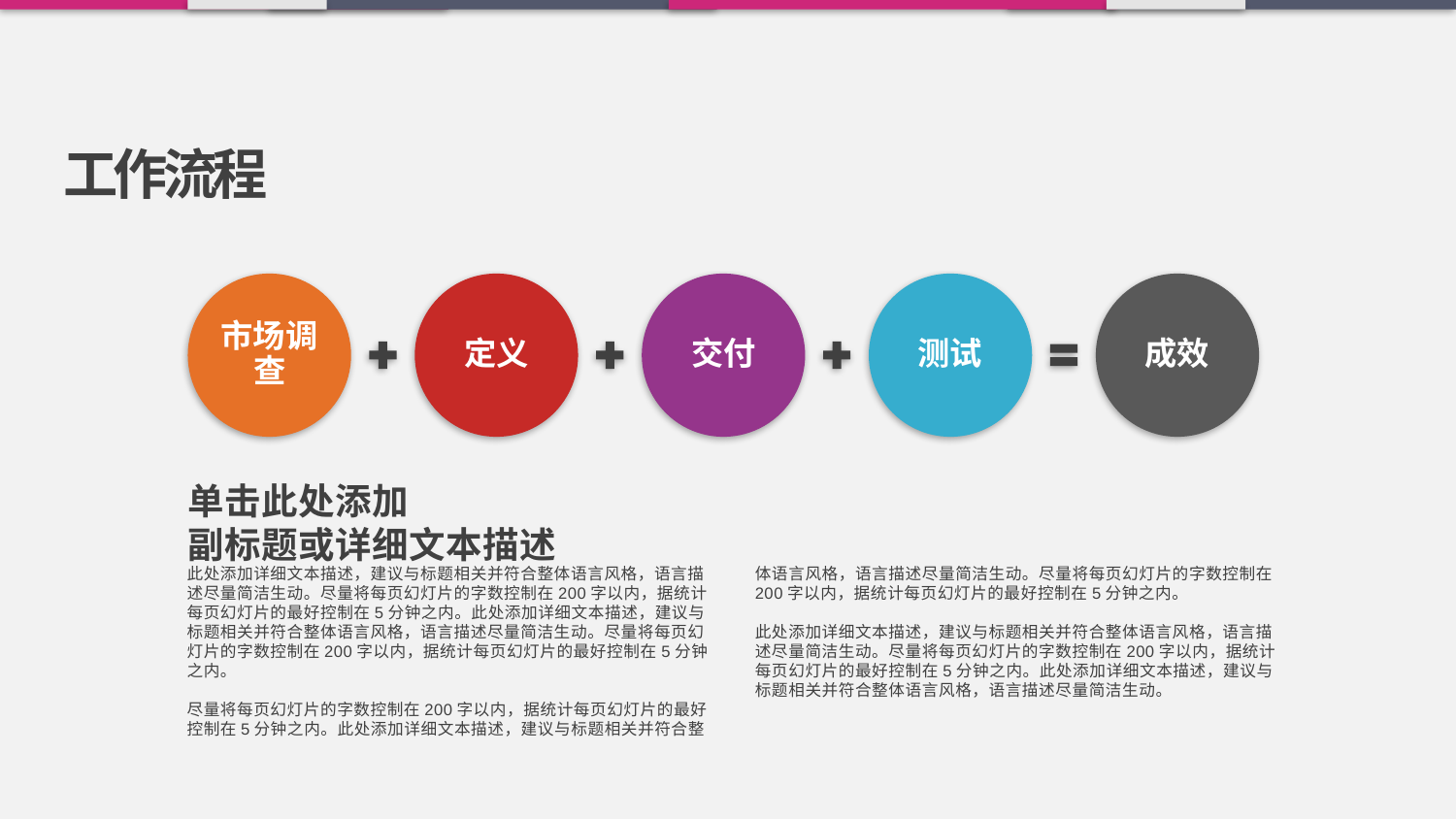

工作流程
市场调查

定义

交付

测试

成效
单击此处添加
副标题或详细文本描述
此处添加详细文本描述，建议与标题相关并符合整体语言风格，语言描述尽量简洁生动。尽量将每页幻灯片的字数控制在200字以内，据统计每页幻灯片的最好控制在5分钟之内。此处添加详细文本描述，建议与标题相关并符合整体语言风格，语言描述尽量简洁生动。尽量将每页幻灯片的字数控制在200字以内，据统计每页幻灯片的最好控制在5分钟之内。

尽量将每页幻灯片的字数控制在200字以内，据统计每页幻灯片的最好控制在5分钟之内。此处添加详细文本描述，建议与标题相关并符合整体语言风格，语言描述尽量简洁生动。尽量将每页幻灯片的字数控制在200字以内，据统计每页幻灯片的最好控制在5分钟之内。

此处添加详细文本描述，建议与标题相关并符合整体语言风格，语言描述尽量简洁生动。尽量将每页幻灯片的字数控制在200字以内，据统计每页幻灯片的最好控制在5分钟之内。此处添加详细文本描述，建议与标题相关并符合整体语言风格，语言描述尽量简洁生动。